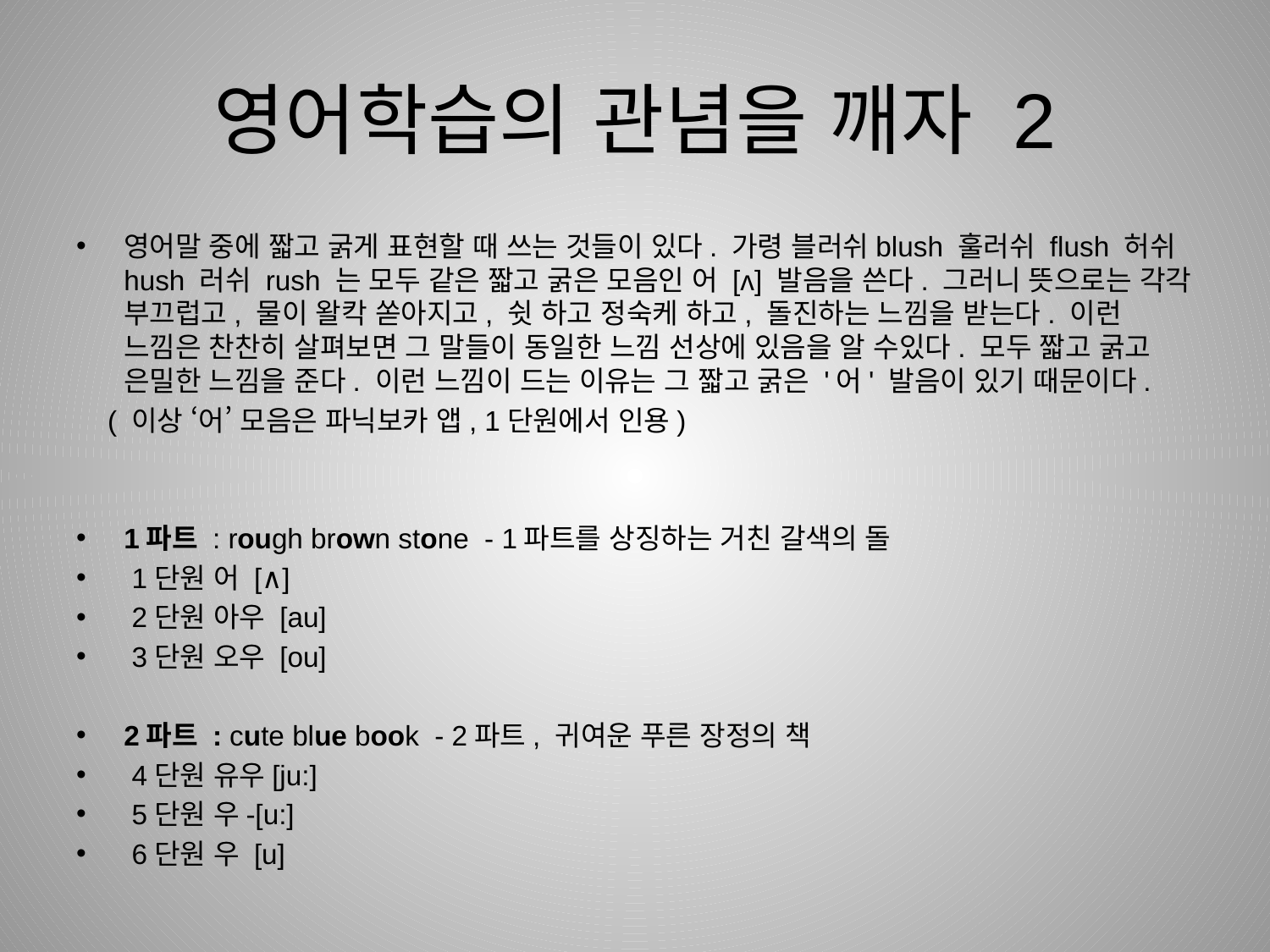

# 영어학습의 관념을 깨자 2
영어말 중에 짧고 굵게 표현할 때 쓰는 것들이 있다. 가령 블러쉬blush 훌러쉬 flush 허쉬 hush 러쉬 rush 는 모두 같은 짧고 굵은 모음인 어 [ʌ] 발음을 쓴다. 그러니 뜻으로는 각각 부끄럽고, 물이 왈칵 쏟아지고, 쉿 하고 정숙케 하고, 돌진하는 느낌을 받는다. 이런 느낌은 찬찬히 살펴보면 그 말들이 동일한 느낌 선상에 있음을 알 수있다. 모두 짧고 굵고 은밀한 느낌을 준다. 이런 느낌이 드는 이유는 그 짧고 굵은 '어' 발음이 있기 때문이다.
    ( 이상 ‘어’ 모음은 파닉보카 앱, 1단원에서 인용)

1파트 : rough brown stone  - 1파트를 상징하는 거친 갈색의 돌
 1단원 어 [∧]
 2단원 아우 [au]
 3단원 오우 [ou]

2파트 : cute blue book  - 2파트, 귀여운 푸른 장정의 책
 4단원 유우[ju:]
 5단원 우-[u:]
 6단원 우 [u]